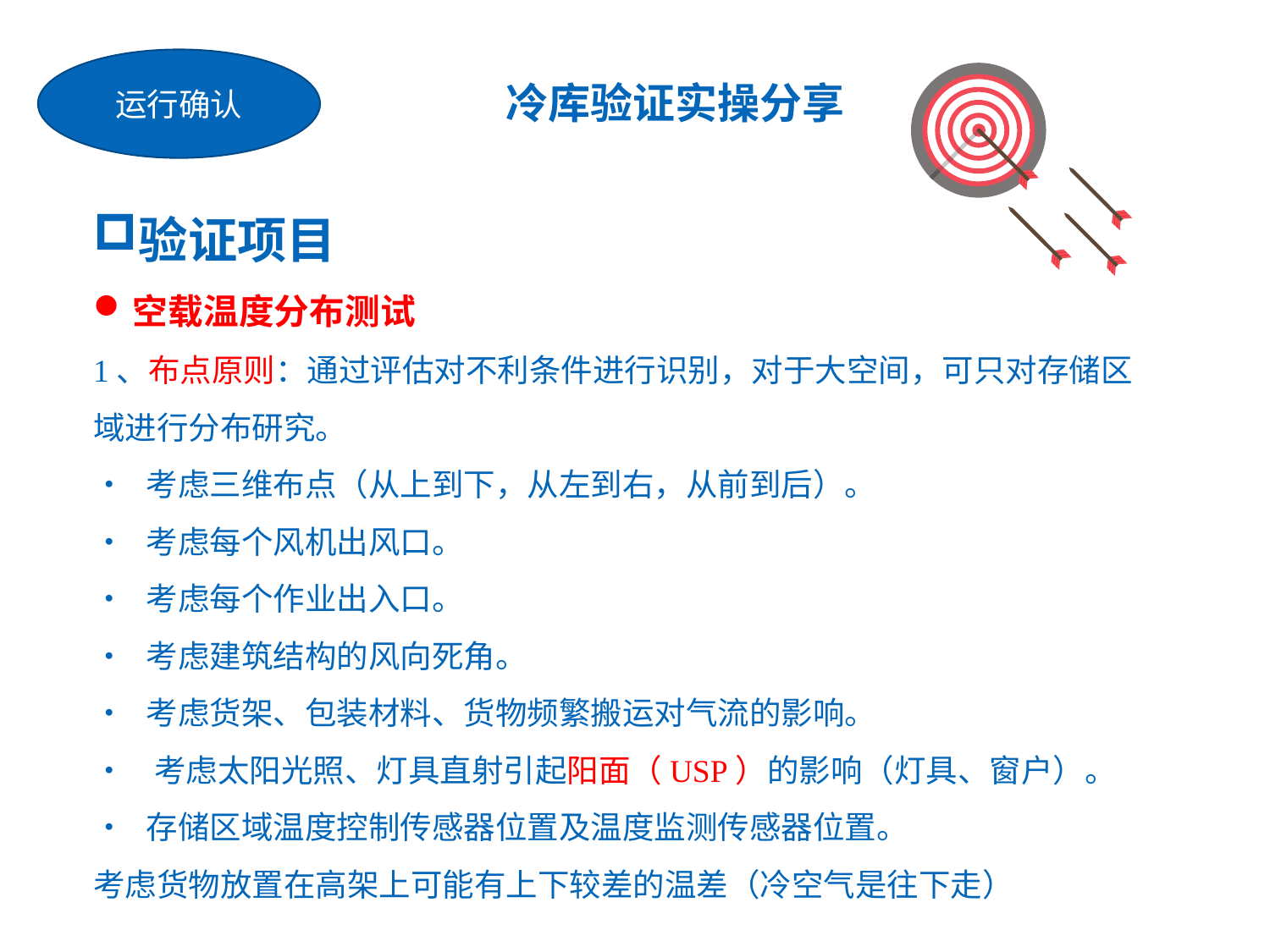

运行确认

冷库验证实操分享

验证项目
空载温度分布测试
1、布点原则：通过评估对不利条件进行识别，对于大空间，可只对存储区域进行分布研究。
•   考虑三维布点（从上到下，从左到右，从前到后）。
•   考虑每个风机出风口。
•   考虑每个作业出入口。
•   考虑建筑结构的风向死角。
•   考虑货架、包装材料、货物频繁搬运对气流的影响。
•   考虑太阳光照、灯具直射引起阳面（USP）的影响（灯具、窗户）。
•   存储区域温度控制传感器位置及温度监测传感器位置。
考虑货物放置在高架上可能有上下较差的温差（冷空气是往下走）